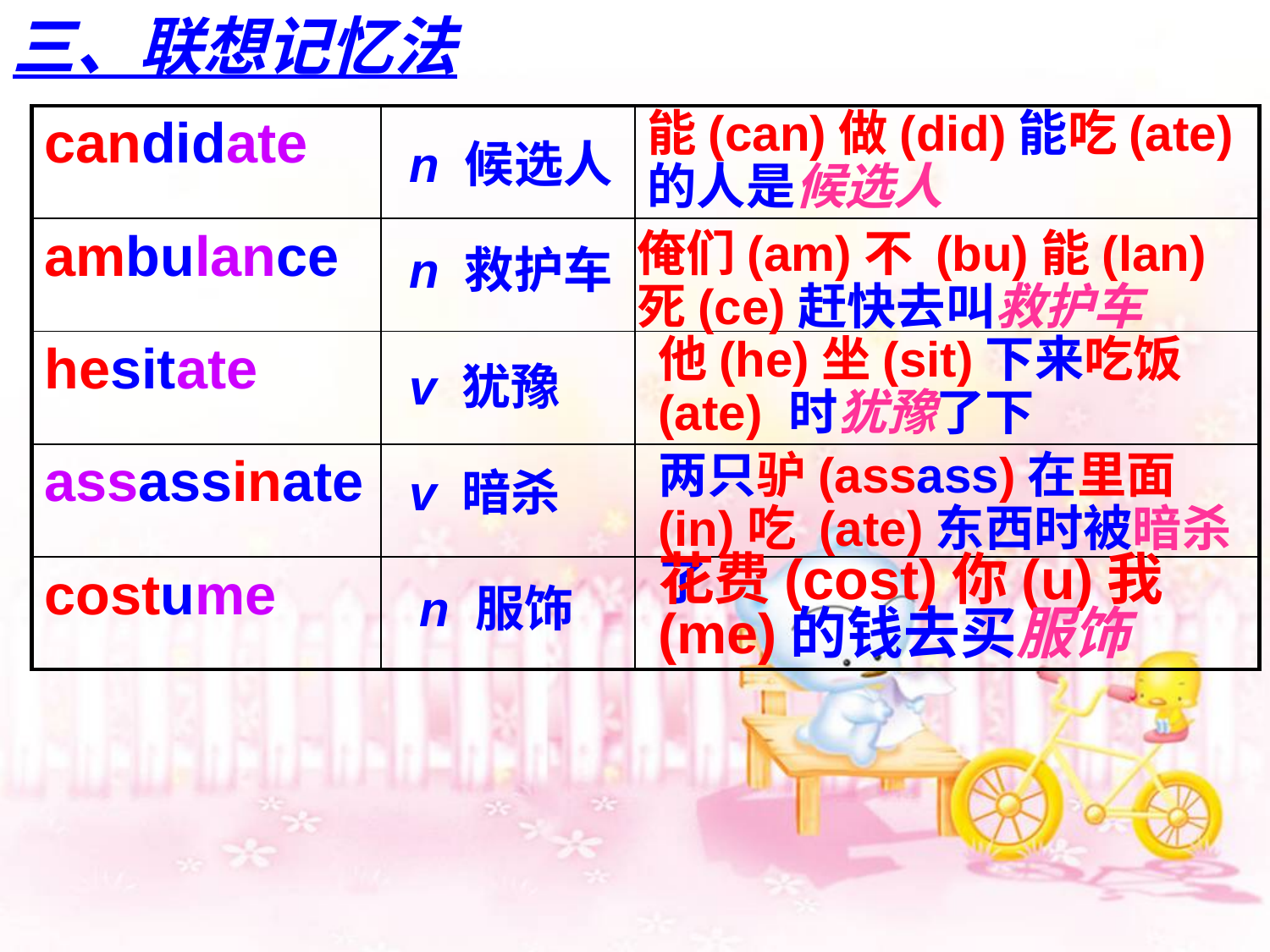

三、联想记忆法
能(can)做(did)能吃(ate)的人是候选人
| candidate |  |  |
| --- | --- | --- |
| ambulance |  |  |
| hesitate |  |  |
| assassinate |  |  |
| costume |  |  |
n 候选人
俺们(am)不 (bu)能(lan)死(ce)赶快去叫救护车
n 救护车
他(he)坐(sit)下来吃饭(ate) 时犹豫了下
v 犹豫
两只驴(assass)在里面(in)吃 (ate)东西时被暗杀了
v 暗杀
花费(cost)你(u)我(me)的钱去买服饰
n 服饰